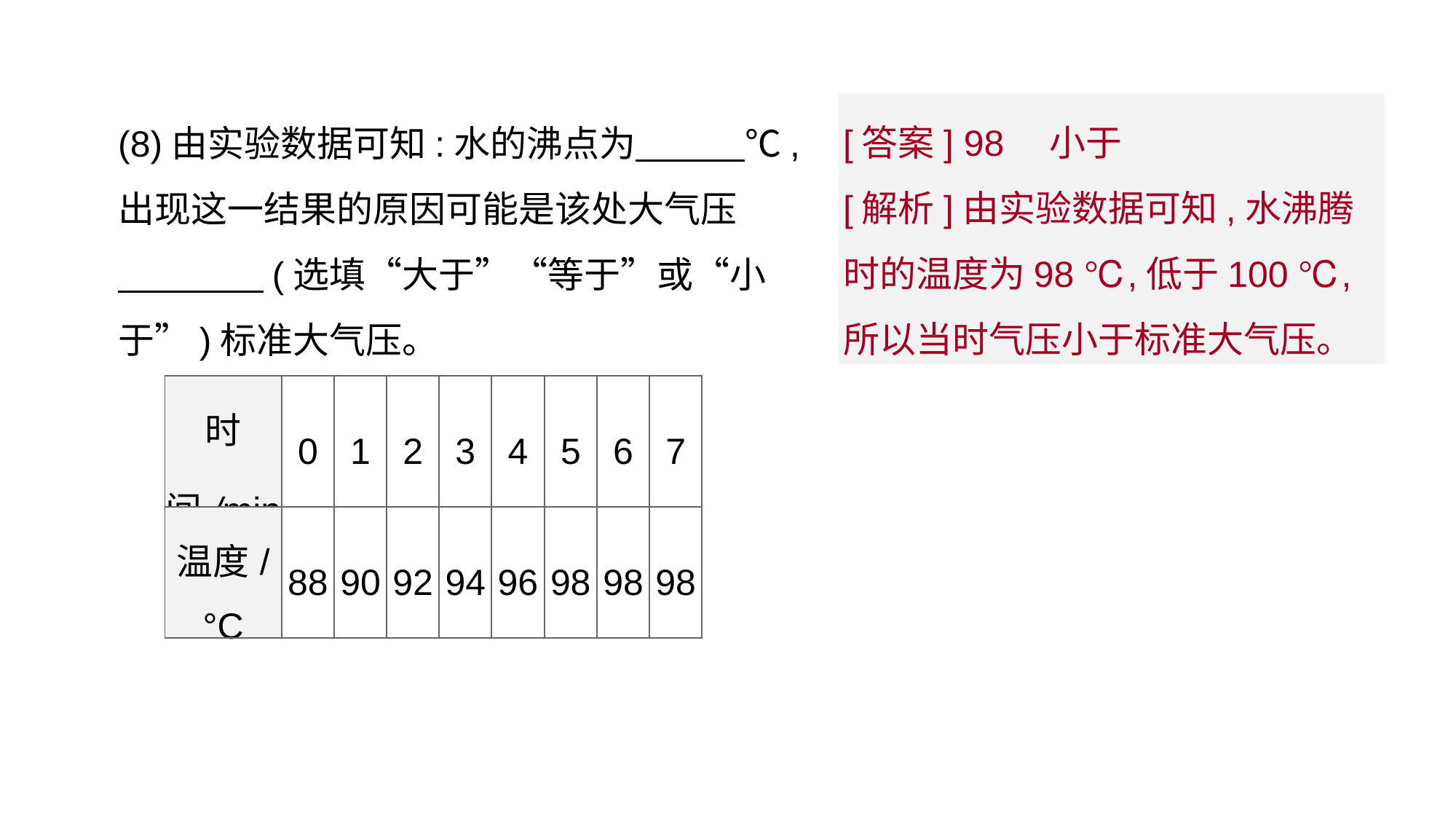

[答案] 98　小于
[解析]由实验数据可知,水沸腾时的温度为98 ℃,低于100 ℃,所以当时气压小于标准大气压。
(8)由实验数据可知:水的沸点为　　　℃,出现这一结果的原因可能是该处大气压
　　　　(选填“大于”“等于”或“小于”)标准大气压。
| 时间/min | 0 | 1 | 2 | 3 | 4 | 5 | 6 | 7 |
| --- | --- | --- | --- | --- | --- | --- | --- | --- |
| 温度/°C | 88 | 90 | 92 | 94 | 96 | 98 | 98 | 98 |